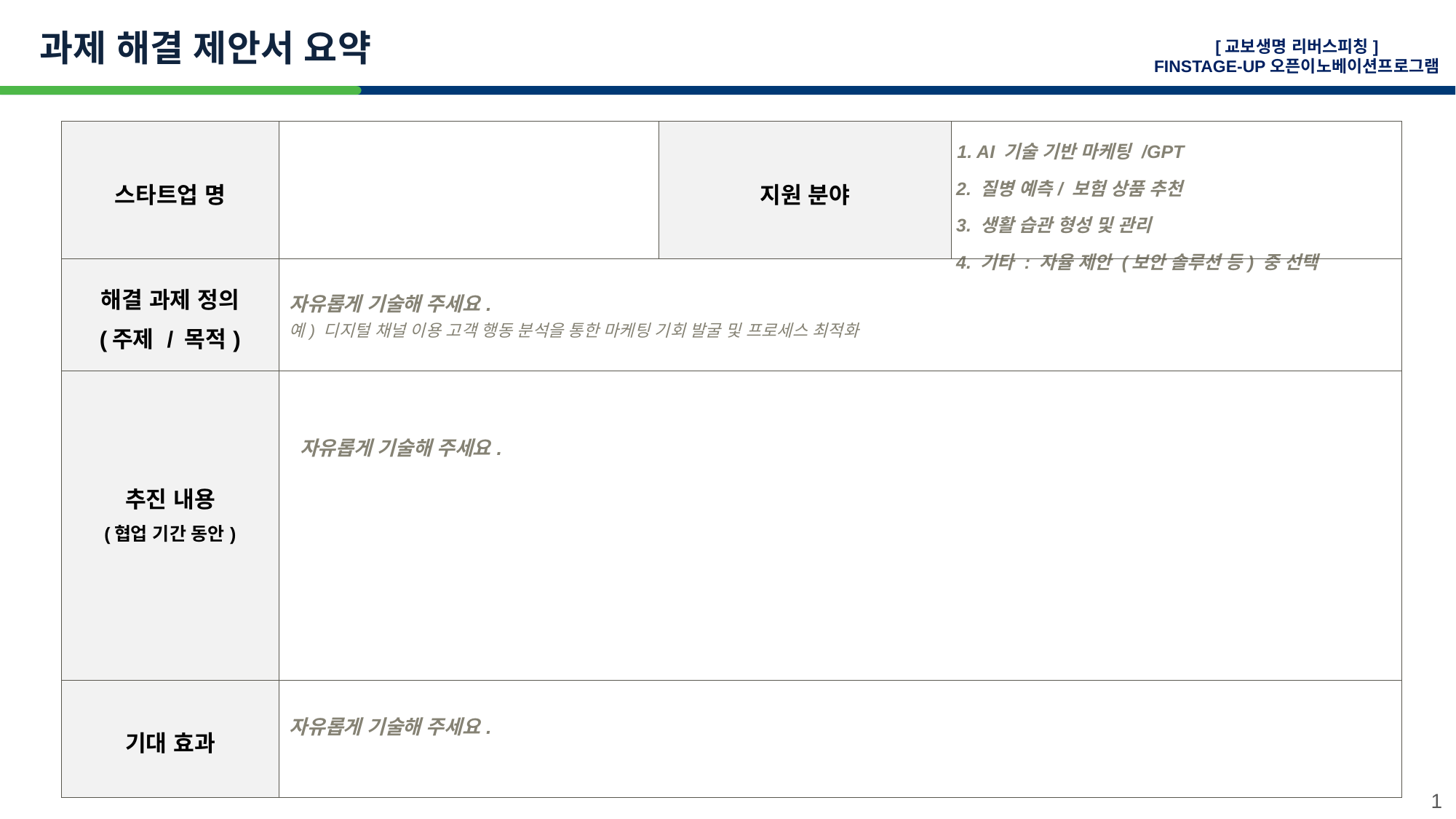

과제 해결 제안서 요약
[교보생명 리버스피칭]
FINSTAGE-UP오픈이노베이션프로그램
| 스타트업 명 |  | 지원 분야 | 1. AI 기술 기반 마케팅 /GPT 2. 질병 예측/ 보험 상품 추천 3. 생활 습관 형성 및 관리 4. 기타 : 자율 제안 (보안 솔루션 등) 중 선택 |
| --- | --- | --- | --- |
| 해결 과제 정의 (주제 / 목적) | 자유롭게 기술해 주세요. 예) 디지털 채널 이용 고객 행동 분석을 통한 마케팅 기회 발굴 및 프로세스 최적화 |  |  |
| 추진 내용 (협업 기간 동안) | 자유롭게 기술해 주세요. |  |  |
| 기대 효과 | 자유롭게 기술해 주세요. |  |  |